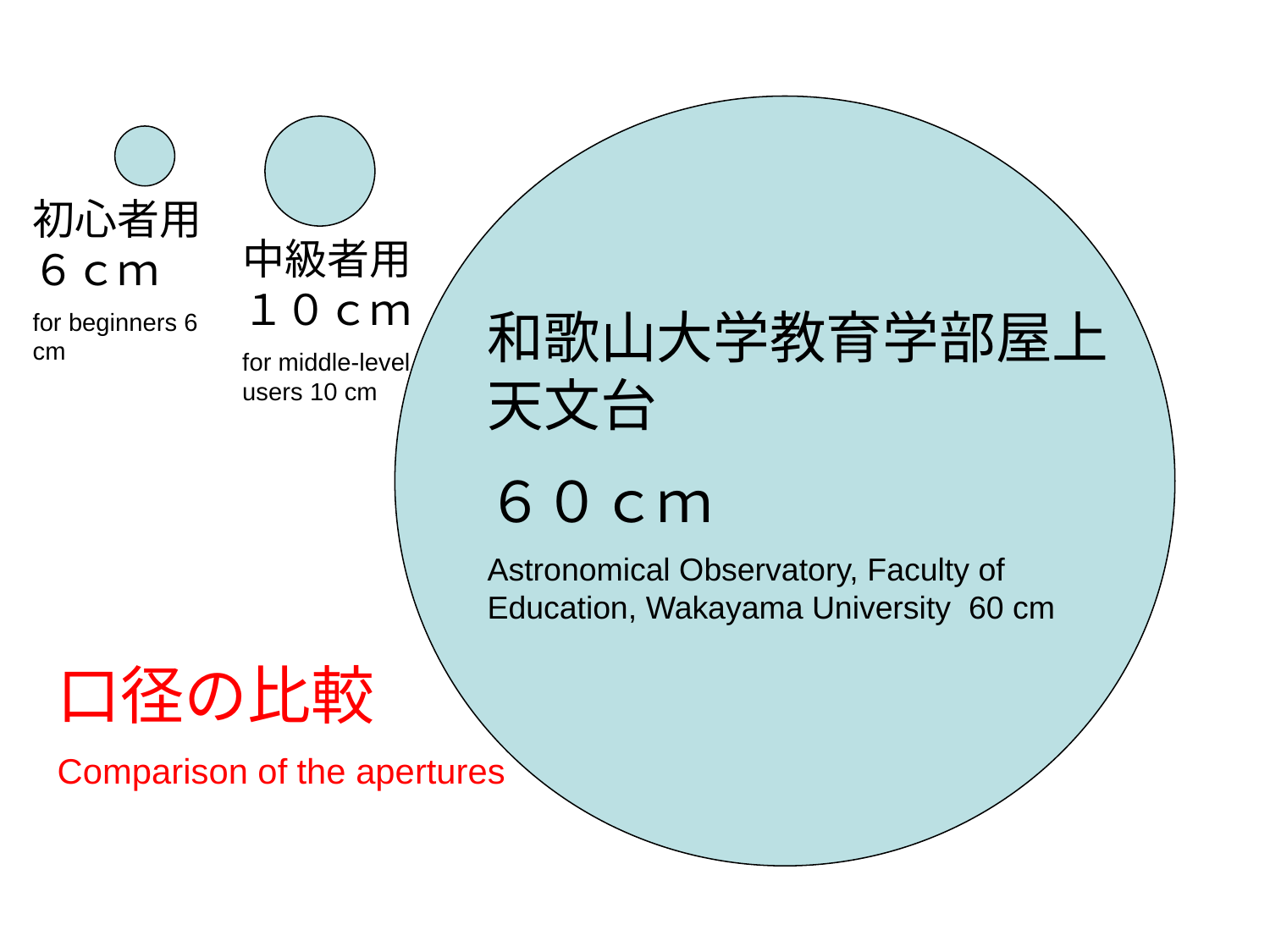

初心者用６ｃｍ
for beginners 6 cm
中級者用１０ｃｍ
for middle-level users 10 cm
和歌山大学教育学部屋上天文台
６０ｃｍ
Astronomical Observatory, Faculty of Education, Wakayama University  60 cm
口径の比較
Comparison of the apertures